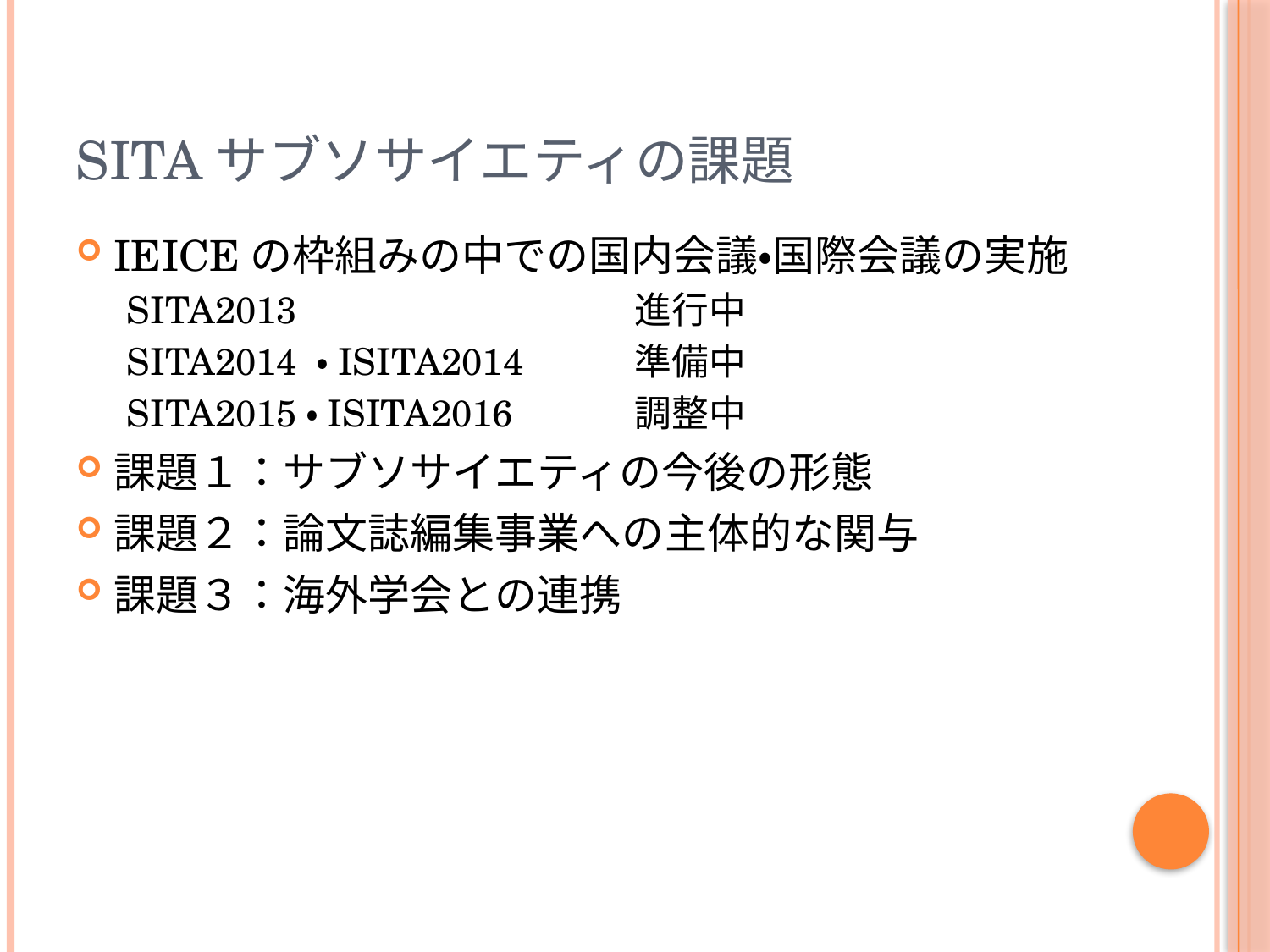

# SITAサブソサイエティの課題
IEICEの枠組みの中での国内会議・国際会議の実施
SITA2013　			進行中
SITA2014 ・ISITA2014 	準備中
SITA2015・ISITA2016	調整中
課題１：サブソサイエティの今後の形態
課題２：論文誌編集事業への主体的な関与
課題３：海外学会との連携